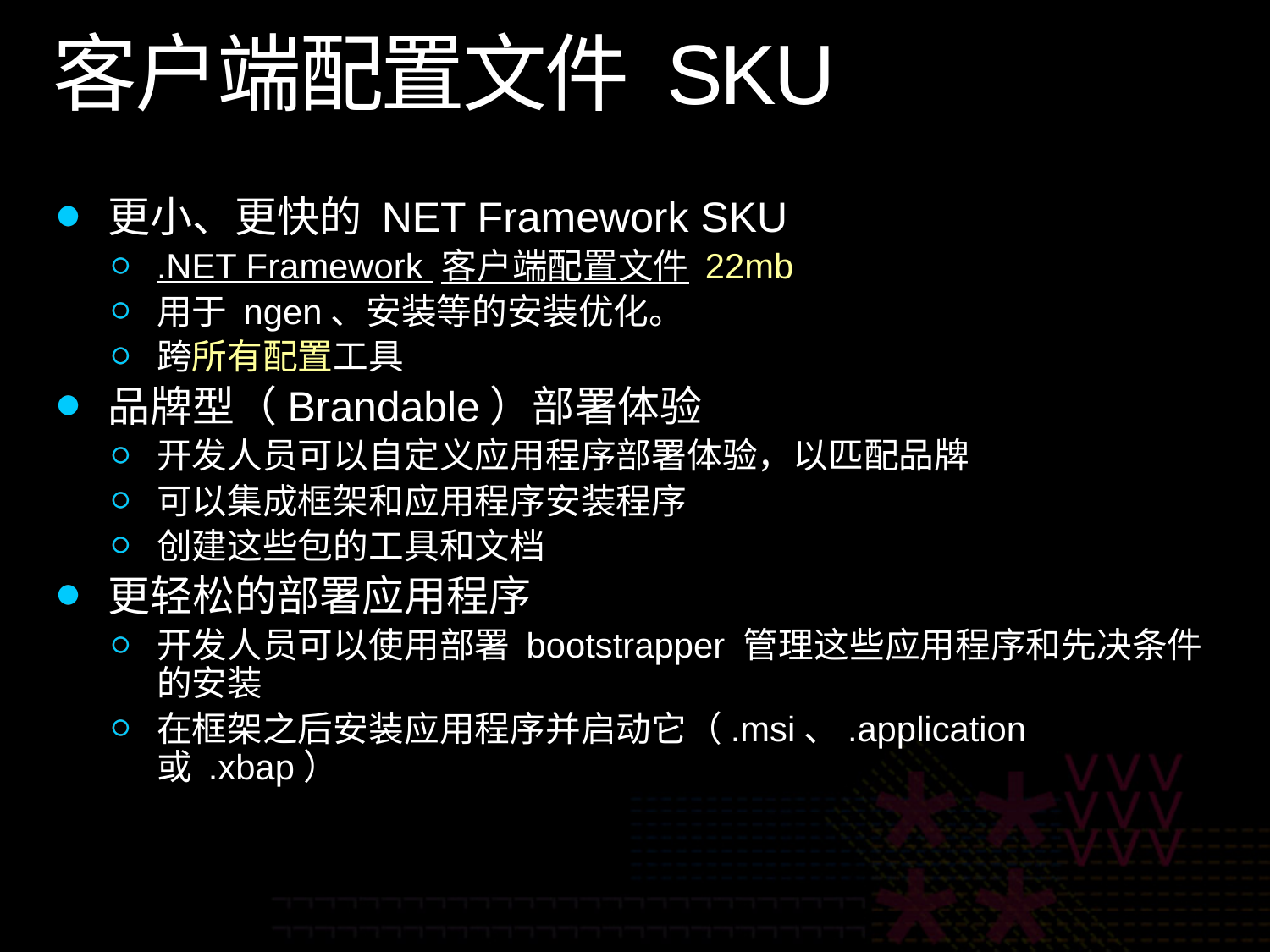

# 客户端配置文件 SKU
更小、更快的 NET Framework SKU
.NET Framework 客户端配置文件 22mb
用于 ngen、安装等的安装优化。
跨所有配置工具
品牌型（Brandable）部署体验
开发人员可以自定义应用程序部署体验，以匹配品牌
可以集成框架和应用程序安装程序
创建这些包的工具和文档
更轻松的部署应用程序
开发人员可以使用部署 bootstrapper 管理这些应用程序和先决条件的安装
在框架之后安装应用程序并启动它（.msi、.application 或 .xbap）